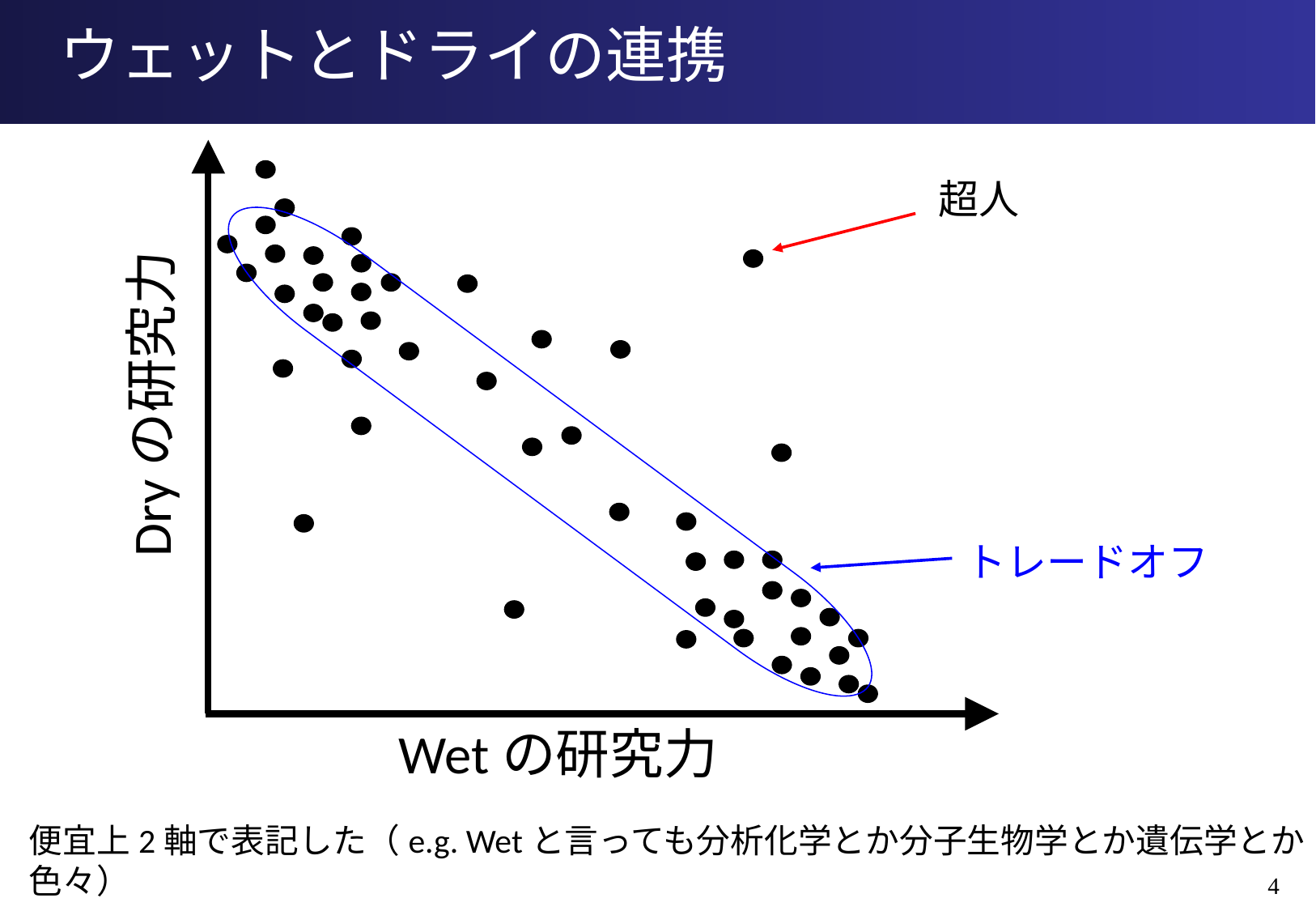

ウェットとドライの連携

超人

Dryの研究力

トレードオフ

Wetの研究力
便宜上2軸で表記した（e.g. Wetと言っても分析化学とか分子生物学とか遺伝学とか色々）
4